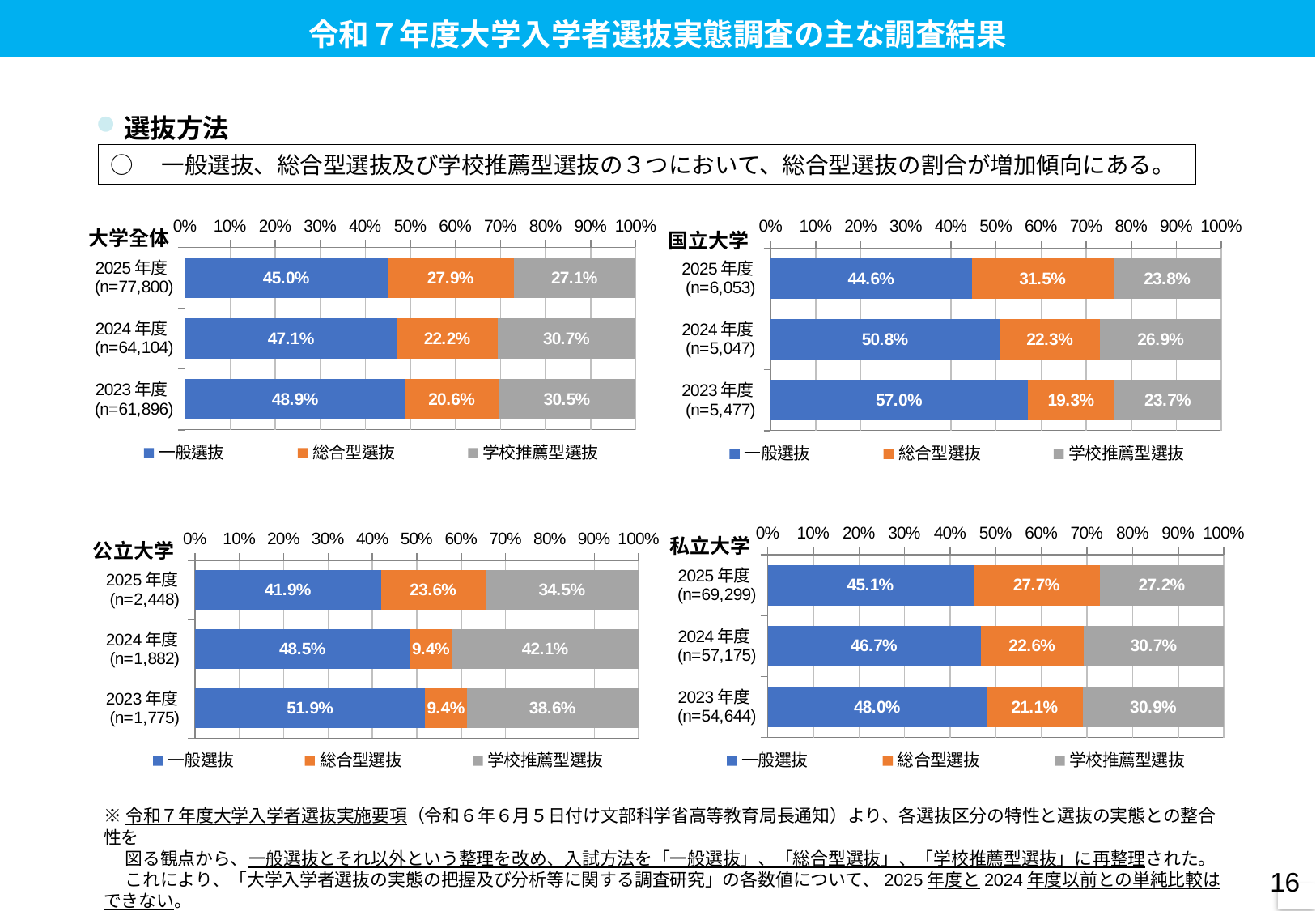

令和７年度大学入学者選抜実態調査の主な調査結果
選抜方法

○　一般選抜、総合型選抜及び学校推薦型選抜の３つにおいて、総合型選抜の割合が増加傾向にある。

### Chart:

| Category | 一般選抜 | 総合型選抜 | 学校推薦型選抜 |
|---|---|---|---|
| 2025年度
(n=77,800) | 0.45 | 0.279 | 0.271 |
| 2024年度
(n=64,104) | 0.471 | 0.222 | 0.307 |
| 2023年度
(n=61,896) | 0.489 | 0.206 | 0.305 |

### Chart:

| Category | 一般選抜 | 総合型選抜 | 学校推薦型選抜 |
|---|---|---|---|
| 2025年度
(n=6,053) | 0.446 | 0.315 | 0.238 |
| 2024年度
(n=5,047) | 0.508 | 0.223 | 0.269 |
| 2023年度
(n=5,477) | 0.57 | 0.193 | 0.237 |

### Chart:

| Category | 一般選抜 | 総合型選抜 | 学校推薦型選抜 |
|---|---|---|---|
| 2025年度
(n=69,299) | 0.451 | 0.277 | 0.272 |
| 2024年度
(n=57,175) | 0.467 | 0.226 | 0.307 |
| 2023年度
(n=54,644) | 0.48 | 0.211 | 0.309 |

### Chart:

| Category | 一般選抜 | 総合型選抜 | 学校推薦型選抜 |
|---|---|---|---|
| 2025年度
(n=2,448) | 0.419 | 0.236 | 0.345 |
| 2024年度
(n=1,882) | 0.485 | 0.094 | 0.421 |
| 2023年度
(n=1,775) | 0.519 | 0.094 | 0.386 |
※令和７年度大学入学者選抜実施要項（令和６年６月５日付け文部科学省高等教育局長通知）より、各選抜区分の特性と選抜の実態との整合性を
　 図る観点から、一般選抜とそれ以外という整理を改め、入試方法を「一般選抜」、「総合型選抜」、「学校推薦型選抜」に再整理された。
　 これにより、「大学入学者選抜の実態の把握及び分析等に関する調査研究」の各数値について、2025年度と2024年度以前との単純比較はできない。
16